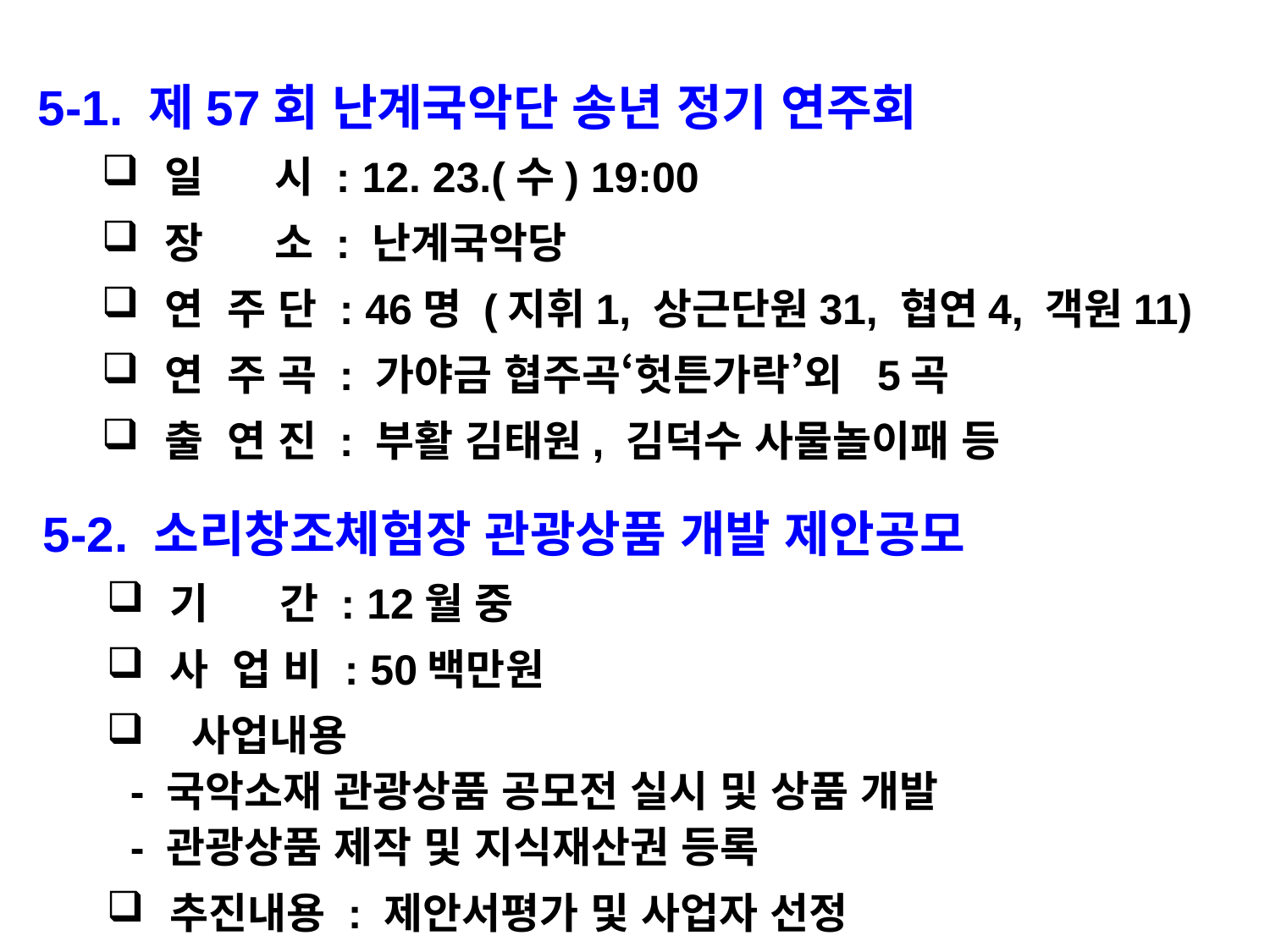

5-1. 제57회 난계국악단 송년 정기 연주회
일      시 : 12. 23.(수) 19:00
장      소 : 난계국악당
연  주 단 : 46명 (지휘1, 상근단원31, 협연4, 객원11)
연  주 곡 : 가야금 협주곡‘헛튼가락’외  5곡
출  연 진 : 부활 김태원, 김덕수 사물놀이패 등

5-2. 소리창조체험장 관광상품 개발 제안공모
기      간 : 12월 중
사  업 비 : 50백만원
 사업내용
  - 국악소재 관광상품 공모전 실시 및 상품 개발
  - 관광상품 제작 및 지식재산권 등록
추진내용 : 제안서평가 및 사업자 선정